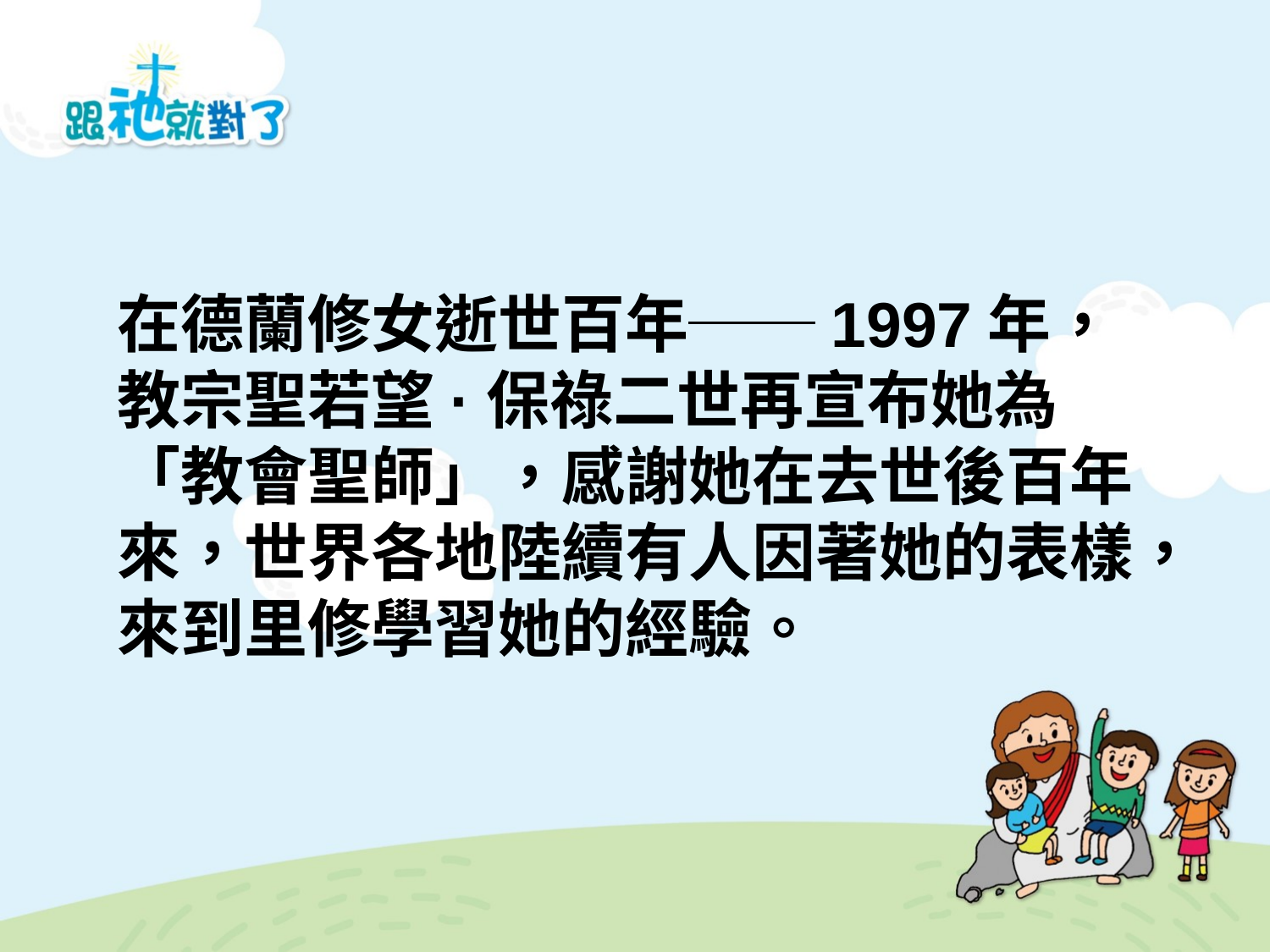

在德蘭修女逝世百年──1997年，教宗聖若望·保祿二世再宣布她為「教會聖師」，感謝她在去世後百年來，世界各地陸續有人因著她的表樣，來到里修學習她的經驗。